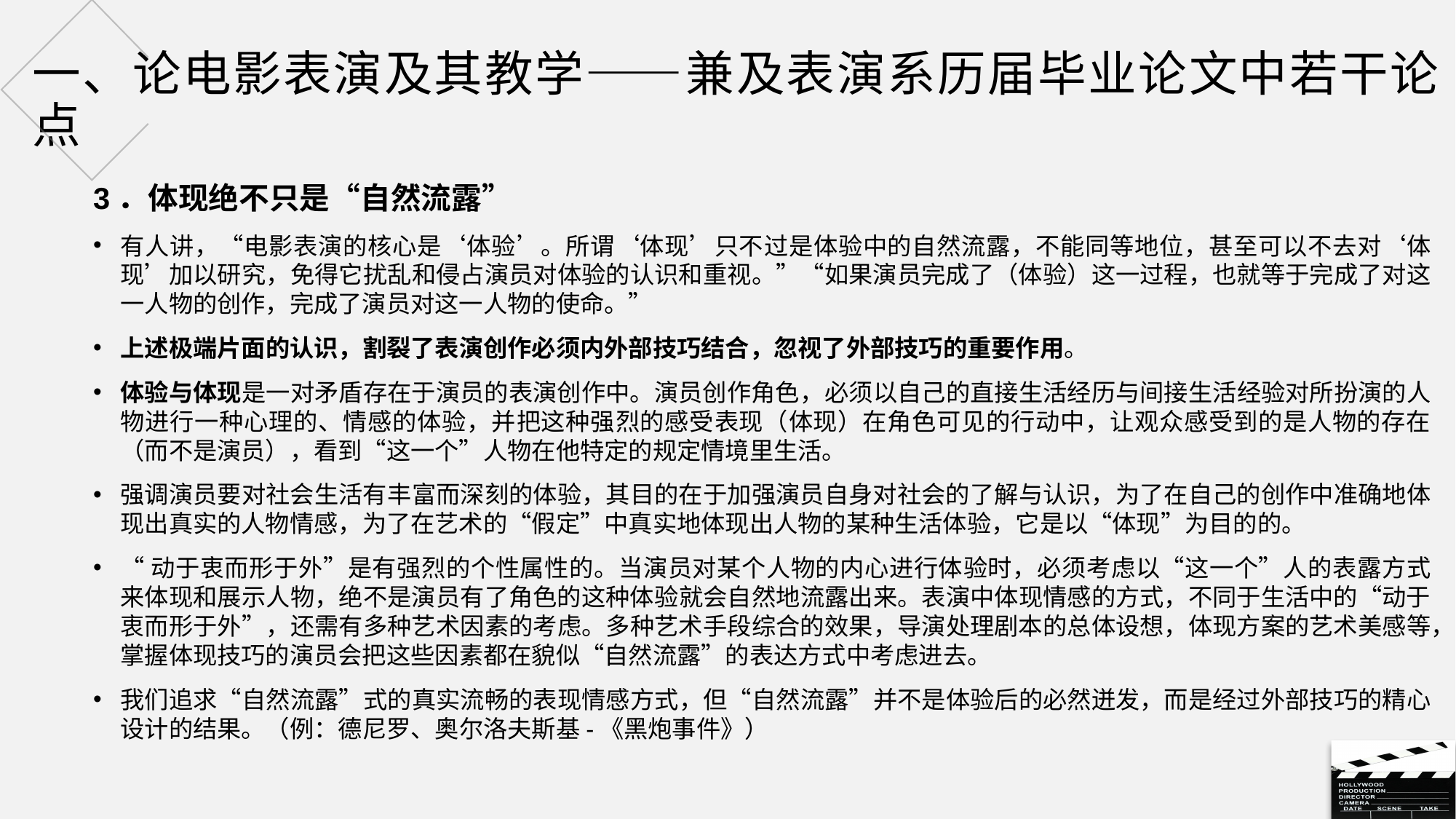

# 一、论电影表演及其教学——兼及表演系历届毕业论文中若干论点
3．体现绝不只是“自然流露”
有人讲，“电影表演的核心是‘体验’。所谓‘体现’只不过是体验中的自然流露，不能同等地位，甚至可以不去对‘体现’加以研究，免得它扰乱和侵占演员对体验的认识和重视。”“如果演员完成了（体验）这一过程，也就等于完成了对这一人物的创作，完成了演员对这一人物的使命。”
上述极端片面的认识，割裂了表演创作必须内外部技巧结合，忽视了外部技巧的重要作用。
体验与体现是一对矛盾存在于演员的表演创作中。演员创作角色，必须以自己的直接生活经历与间接生活经验对所扮演的人物进行一种心理的、情感的体验，并把这种强烈的感受表现（体现）在角色可见的行动中，让观众感受到的是人物的存在（而不是演员），看到“这一个”人物在他特定的规定情境里生活。
强调演员要对社会生活有丰富而深刻的体验，其目的在于加强演员自身对社会的了解与认识，为了在自己的创作中准确地体现出真实的人物情感，为了在艺术的“假定”中真实地体现出人物的某种生活体验，它是以“体现”为目的的。
“动于衷而形于外”是有强烈的个性属性的。当演员对某个人物的内心进行体验时，必须考虑以“这一个”人的表露方式来体现和展示人物，绝不是演员有了角色的这种体验就会自然地流露出来。表演中体现情感的方式，不同于生活中的“动于衷而形于外”，还需有多种艺术因素的考虑。多种艺术手段综合的效果，导演处理剧本的总体设想，体现方案的艺术美感等，掌握体现技巧的演员会把这些因素都在貌似“自然流露”的表达方式中考虑进去。
我们追求“自然流露”式的真实流畅的表现情感方式，但“自然流露”并不是体验后的必然迸发，而是经过外部技巧的精心设计的结果。（例：德尼罗、奥尔洛夫斯基-《黑炮事件》）